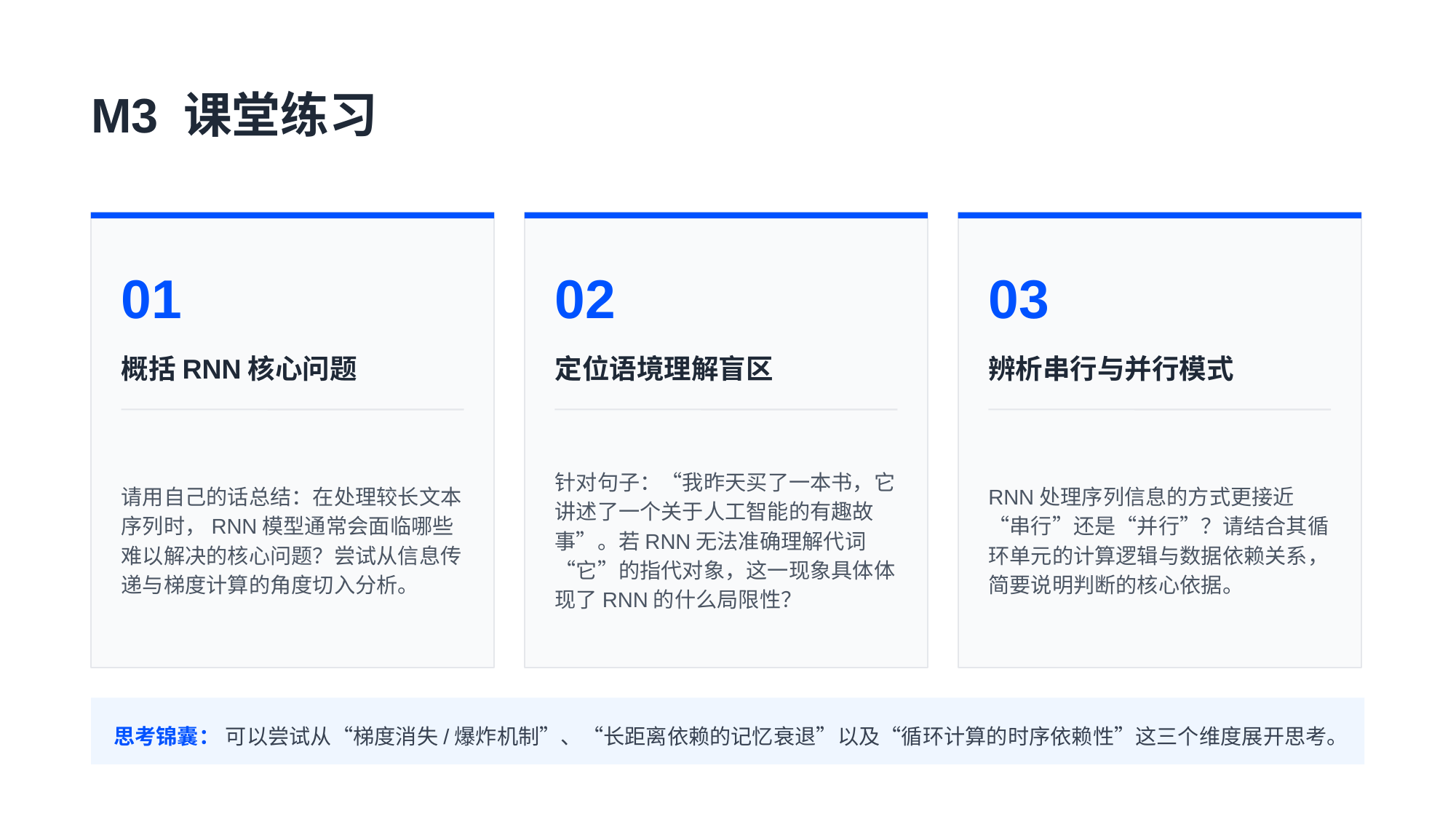

M3 课堂练习

01
02
03
概括RNN核心问题
定位语境理解盲区
辨析串行与并行模式
请用自己的话总结：在处理较长文本序列时，RNN模型通常会面临哪些难以解决的核心问题？尝试从信息传递与梯度计算的角度切入分析。
针对句子：“我昨天买了一本书，它讲述了一个关于人工智能的有趣故事”。若RNN无法准确理解代词“它”的指代对象，这一现象具体体现了RNN的什么局限性？
RNN处理序列信息的方式更接近“串行”还是“并行”？请结合其循环单元的计算逻辑与数据依赖关系，简要说明判断的核心依据。

思考锦囊： 可以尝试从“梯度消失/爆炸机制”、“长距离依赖的记忆衰退”以及“循环计算的时序依赖性”这三个维度展开思考。